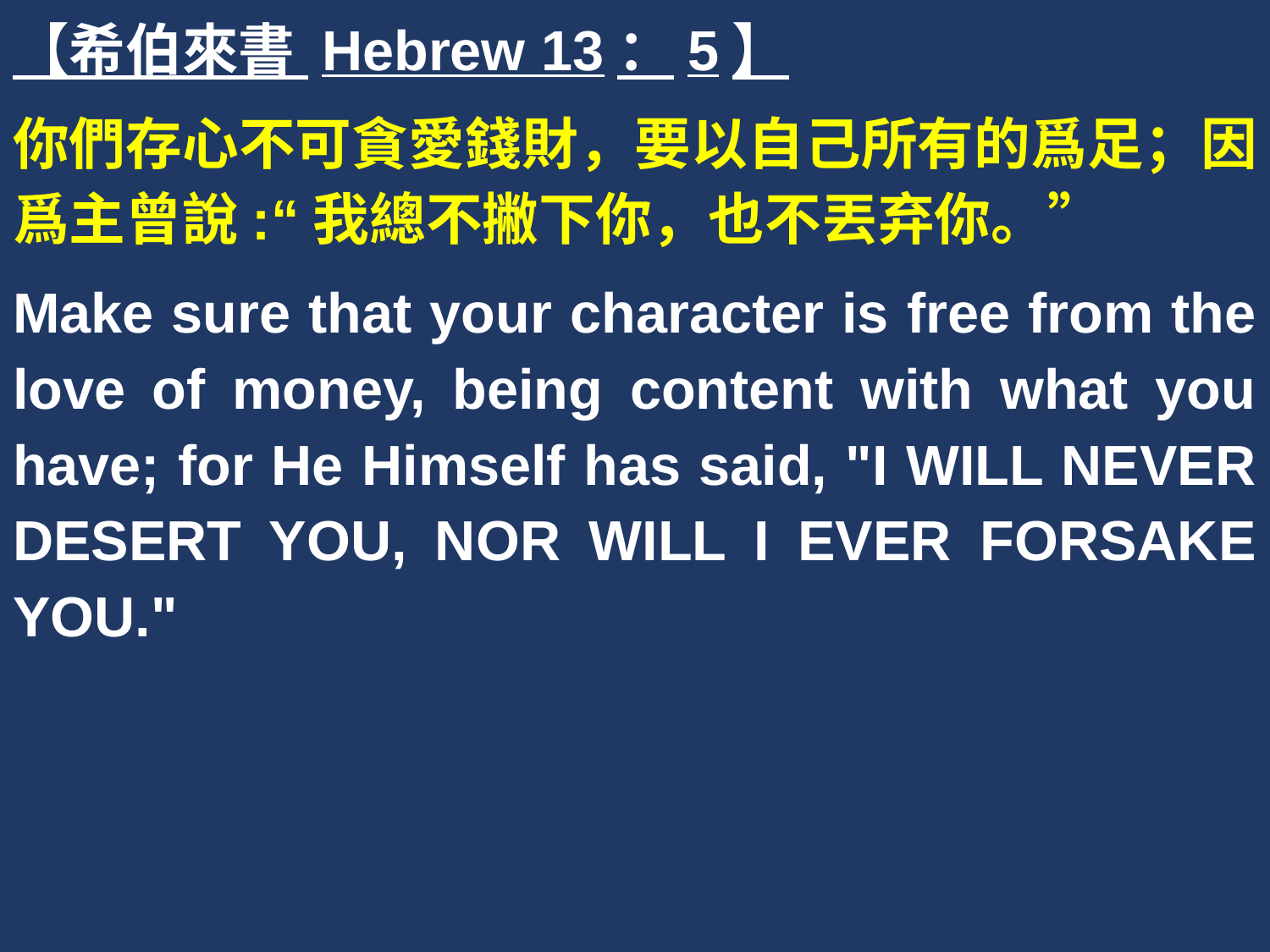

【希伯來書 Hebrew 13：5】
你們存心不可貪愛錢財，要以自己所有的爲足；因爲主曾說:“我總不撇下你，也不丟弃你。”
Make sure that your character is free from the love of money, being content with what you have; for He Himself has said, "I WILL NEVER DESERT YOU, NOR WILL I EVER FORSAKE YOU."